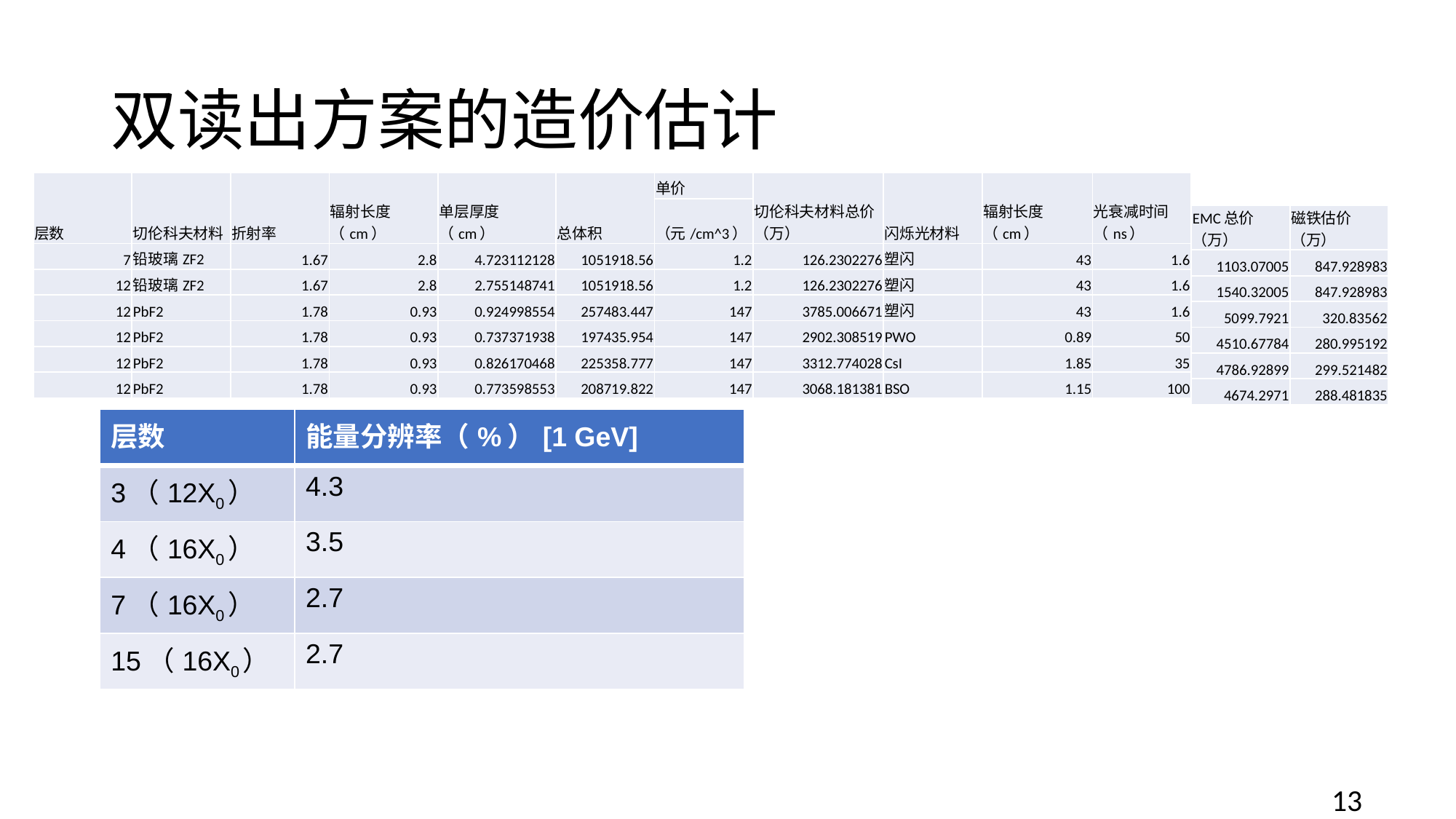

# 双读出方案的造价估计
| 层数 | 切伦科夫材料 | 折射率 | 辐射长度（cm） | 单层厚度（cm） | 总体积 | 单价 | 切伦科夫材料总价（万） | 闪烁光材料 | 辐射长度（cm） | 光衰减时间（ns） |
| --- | --- | --- | --- | --- | --- | --- | --- | --- | --- | --- |
|  |  |  |  |  |  | （元/cm^3） |  |  |  |  |
| 7 | 铅玻璃ZF2 | 1.67 | 2.8 | 4.723112128 | 1051918.56 | 1.2 | 126.2302276 | 塑闪 | 43 | 1.6 |
| 12 | 铅玻璃ZF2 | 1.67 | 2.8 | 2.755148741 | 1051918.56 | 1.2 | 126.2302276 | 塑闪 | 43 | 1.6 |
| 12 | PbF2 | 1.78 | 0.93 | 0.924998554 | 257483.447 | 147 | 3785.006671 | 塑闪 | 43 | 1.6 |
| 12 | PbF2 | 1.78 | 0.93 | 0.737371938 | 197435.954 | 147 | 2902.308519 | PWO | 0.89 | 50 |
| 12 | PbF2 | 1.78 | 0.93 | 0.826170468 | 225358.777 | 147 | 3312.774028 | CsI | 1.85 | 35 |
| 12 | PbF2 | 1.78 | 0.93 | 0.773598553 | 208719.822 | 147 | 3068.181381 | BSO | 1.15 | 100 |
| EMC总价（万） | 磁铁估价（万） |
| --- | --- |
| 1103.07005 | 847.928983 |
| 1540.32005 | 847.928983 |
| 5099.7921 | 320.83562 |
| 4510.67784 | 280.995192 |
| 4786.92899 | 299.521482 |
| 4674.2971 | 288.481835 |
| 层数 | 能量分辨率（%）[1 GeV] |
| --- | --- |
| 3（12X0） | 4.3 |
| 4（16X0） | 3.5 |
| 7（16X0） | 2.7 |
| 15（16X0） | 2.7 |

13